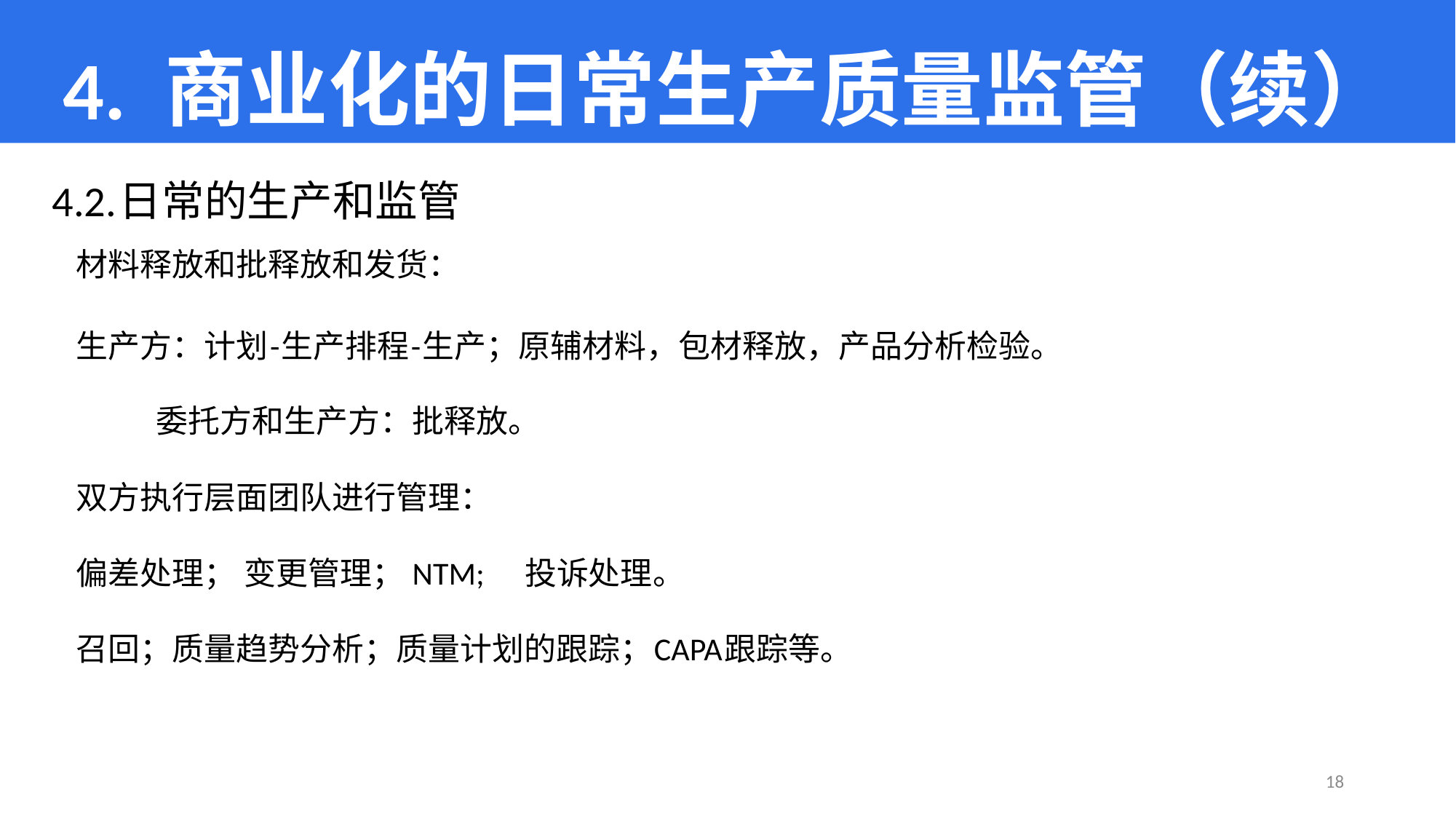

# 4. 商业化的日常生产质量监管（续）
4.2.日常的生产和监管

	材料释放和批释放和发货：

		生产方：计划-生产排程-生产；原辅材料，包材释放，产品分析检验。

	           委托方和生产方：批释放。

	双方执行层面团队进行管理：

		偏差处理；	变更管理；	NTM;	  投诉处理。

		召回；质量趋势分析；质量计划的跟踪；CAPA跟踪等。

18